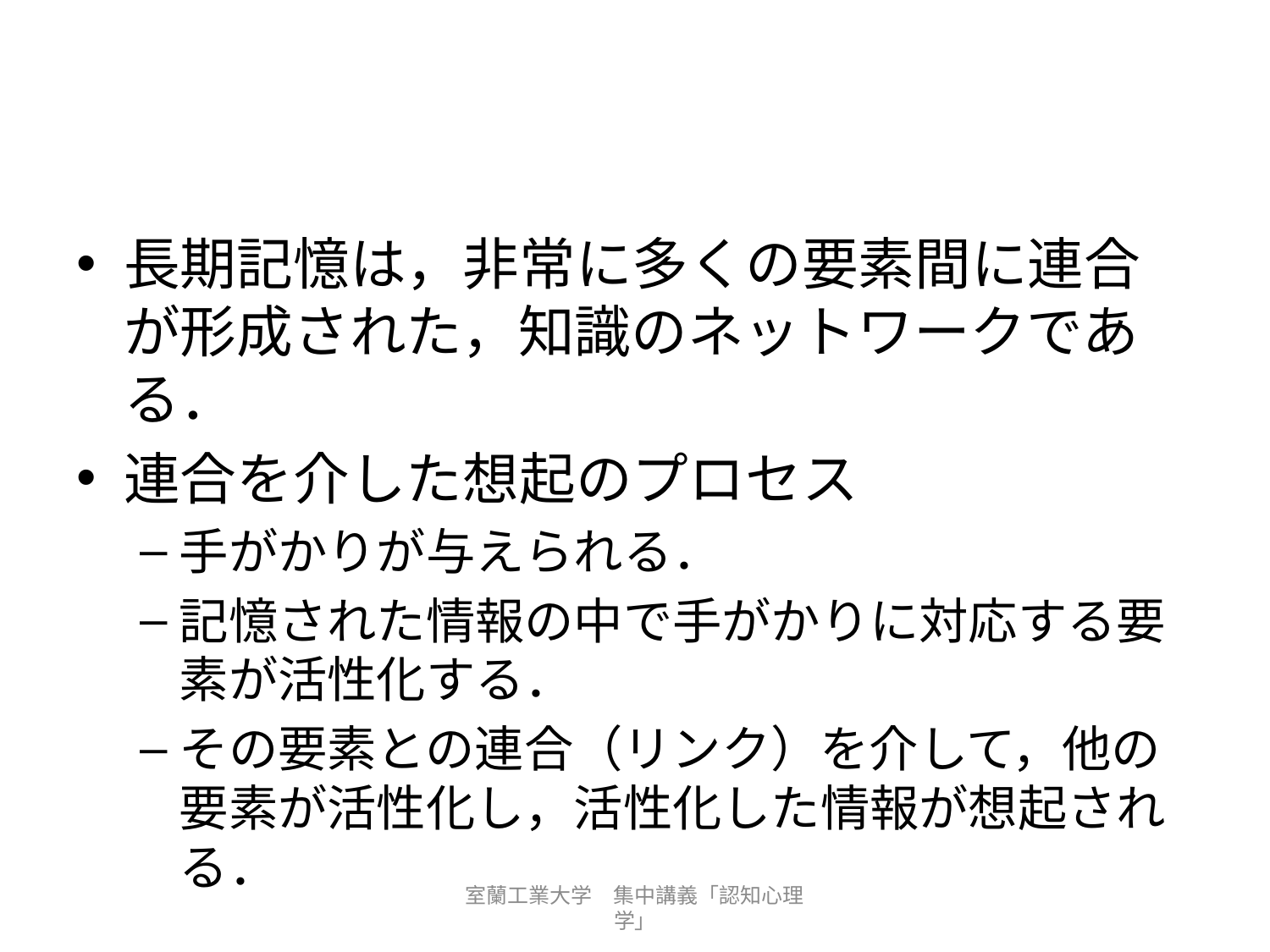

#
長期記憶は，非常に多くの要素間に連合が形成された，知識のネットワークである．
連合を介した想起のプロセス
手がかりが与えられる．
記憶された情報の中で手がかりに対応する要素が活性化する．
その要素との連合（リンク）を介して，他の要素が活性化し，活性化した情報が想起される．

室蘭工業大学　集中講義「認知心理学」